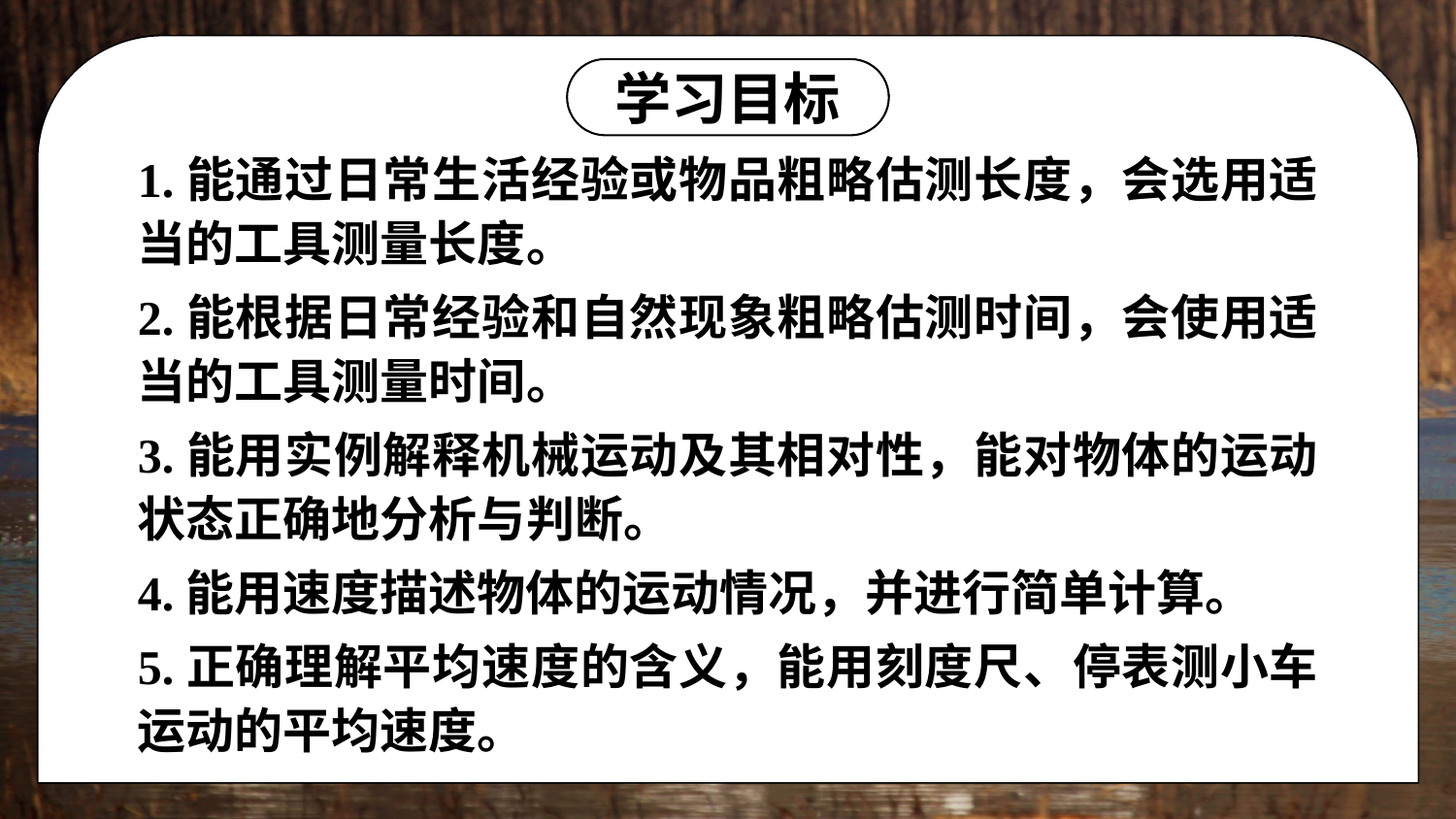

学习目标
1.能通过日常生活经验或物品粗略估测长度，会选用适当的工具测量长度。
2.能根据日常经验和自然现象粗略估测时间，会使用适当的工具测量时间。
3.能用实例解释机械运动及其相对性，能对物体的运动状态正确地分析与判断。
4.能用速度描述物体的运动情况，并进行简单计算。
5.正确理解平均速度的含义，能用刻度尺、停表测小车运动的平均速度。